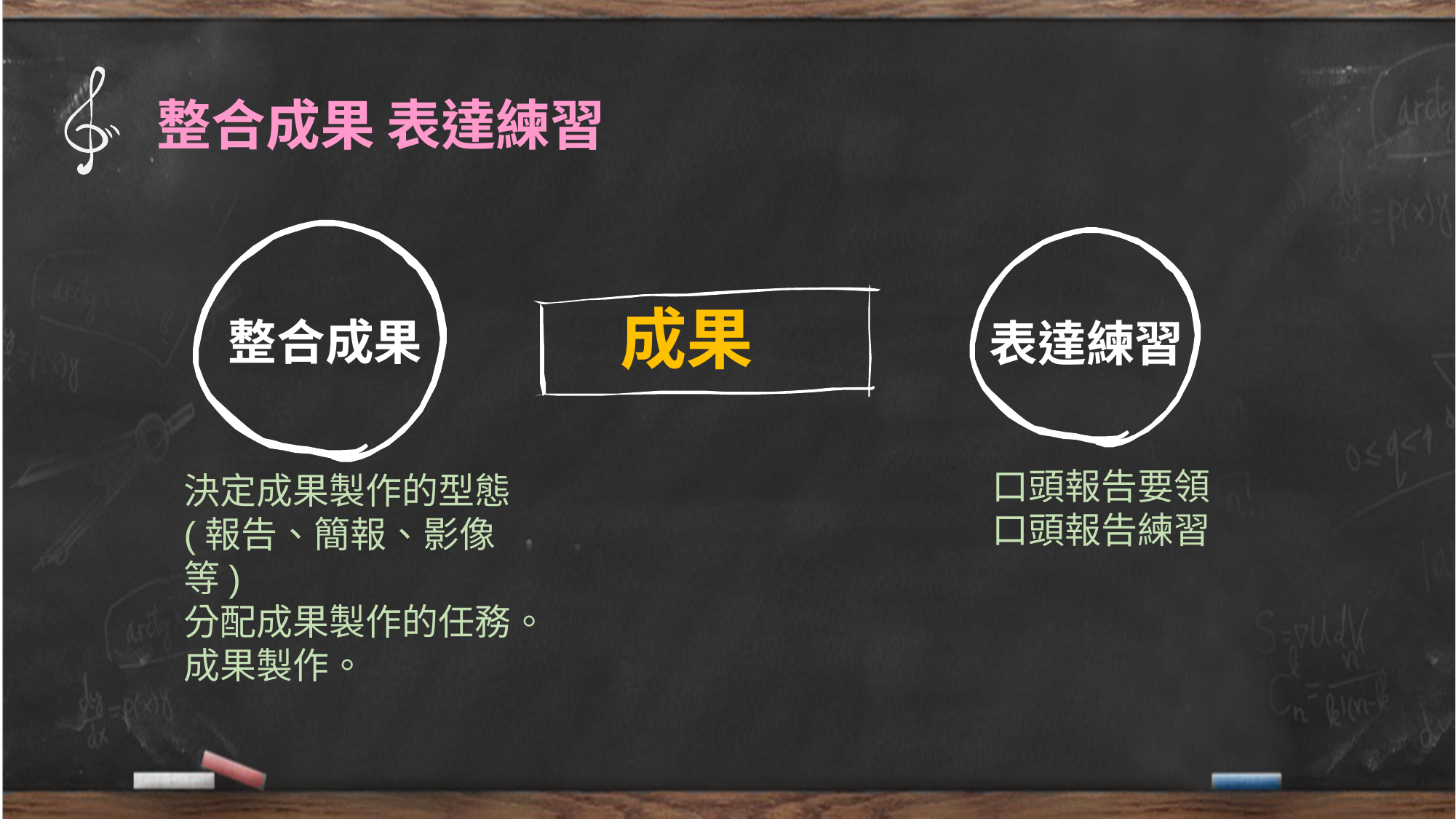

整合成果 表達練習

成果
整合成果
表達練習
口頭報告要領
口頭報告練習
決定成果製作的型態(報告、簡報、影像等)
分配成果製作的任務。
成果製作。